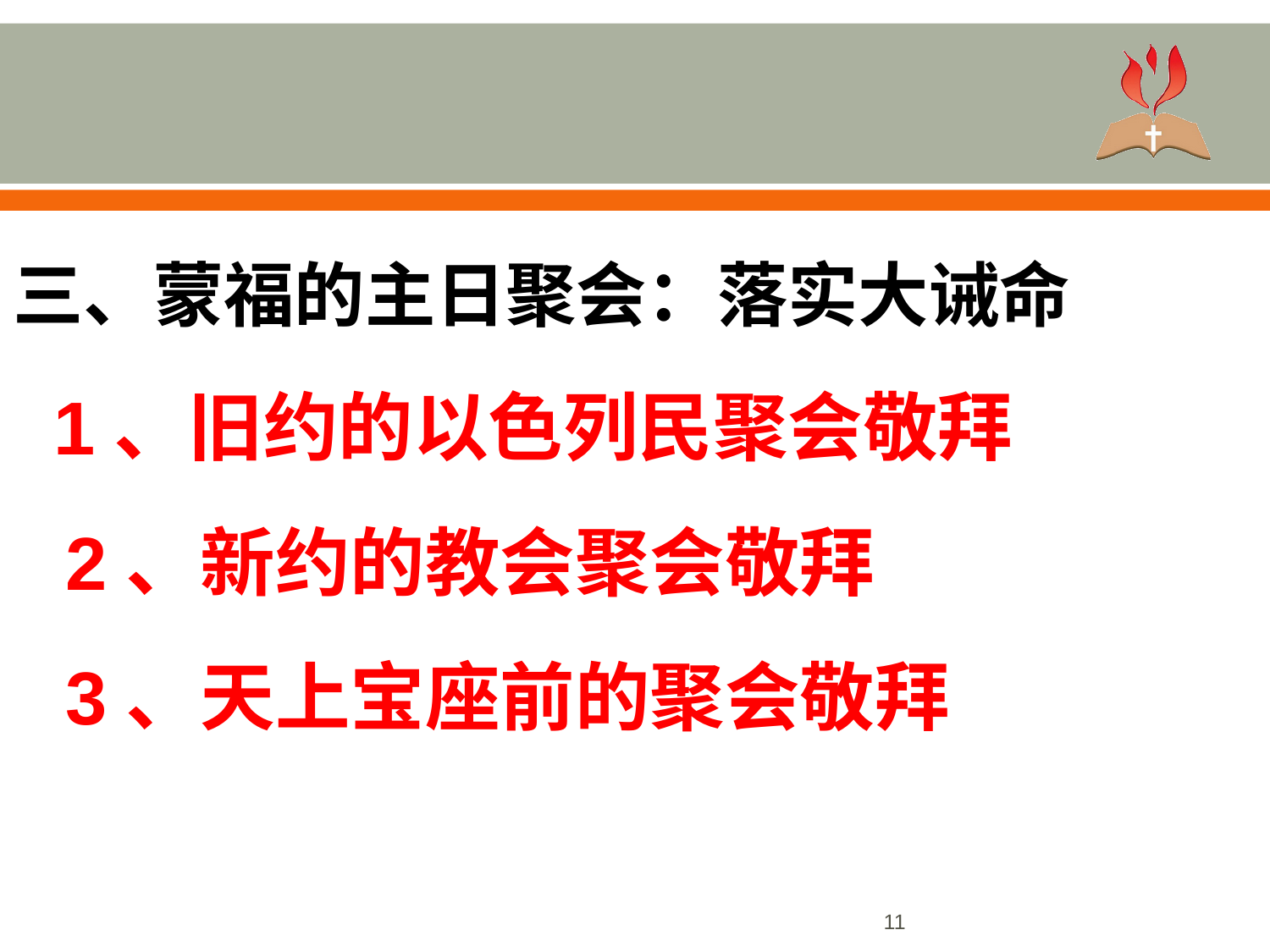

#

三、蒙福的主日聚会：落实大诫命
  1、旧约的以色列民聚会敬拜
2、新约的教会聚会敬拜
3、天上宝座前的聚会敬拜

11